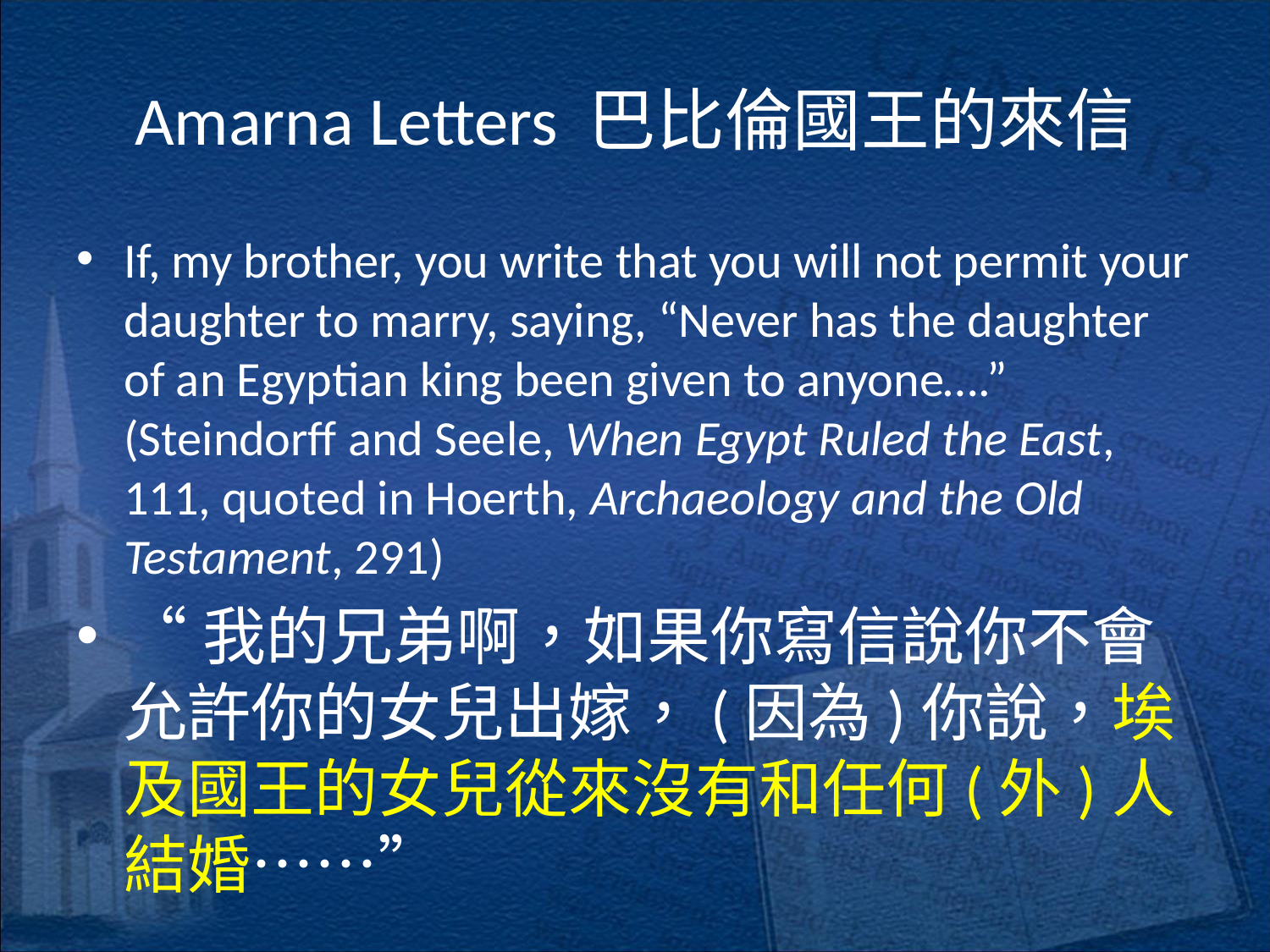

# Amarna Letters 巴比倫國王的來信
If, my brother, you write that you will not permit your daughter to marry, saying, “Never has the daughter of an Egyptian king been given to anyone….” (Steindorff and Seele, When Egypt Ruled the East, 111, quoted in Hoerth, Archaeology and the Old Testament, 291)
“我的兄弟啊，如果你寫信說你不會允許你的女兒出嫁，(因為)你說，埃及國王的女兒從來沒有和任何(外)人結婚……”